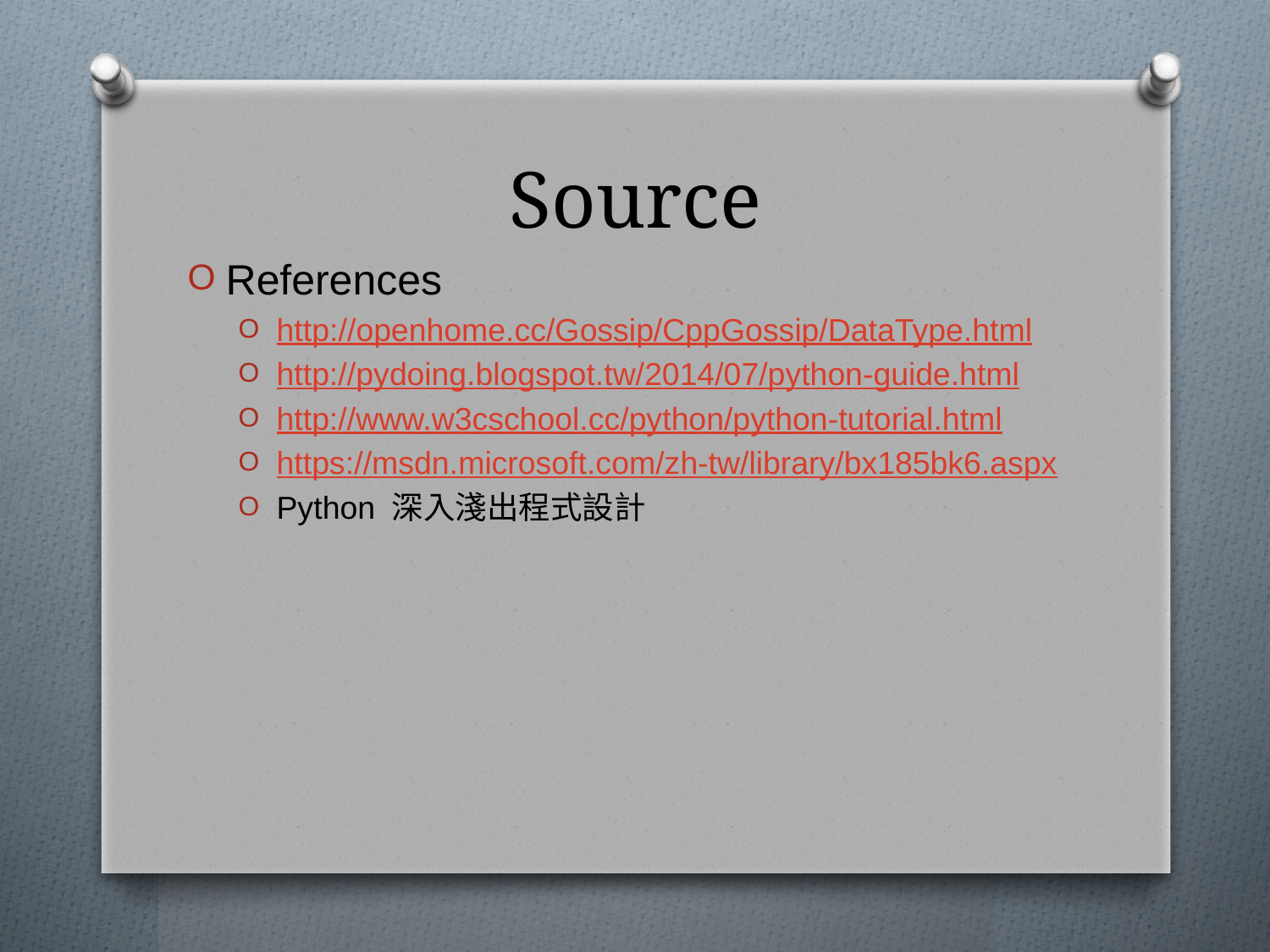

# Source
References
http://openhome.cc/Gossip/CppGossip/DataType.html
http://pydoing.blogspot.tw/2014/07/python-guide.html
http://www.w3cschool.cc/python/python-tutorial.html
https://msdn.microsoft.com/zh-tw/library/bx185bk6.aspx
Python 深入淺出程式設計